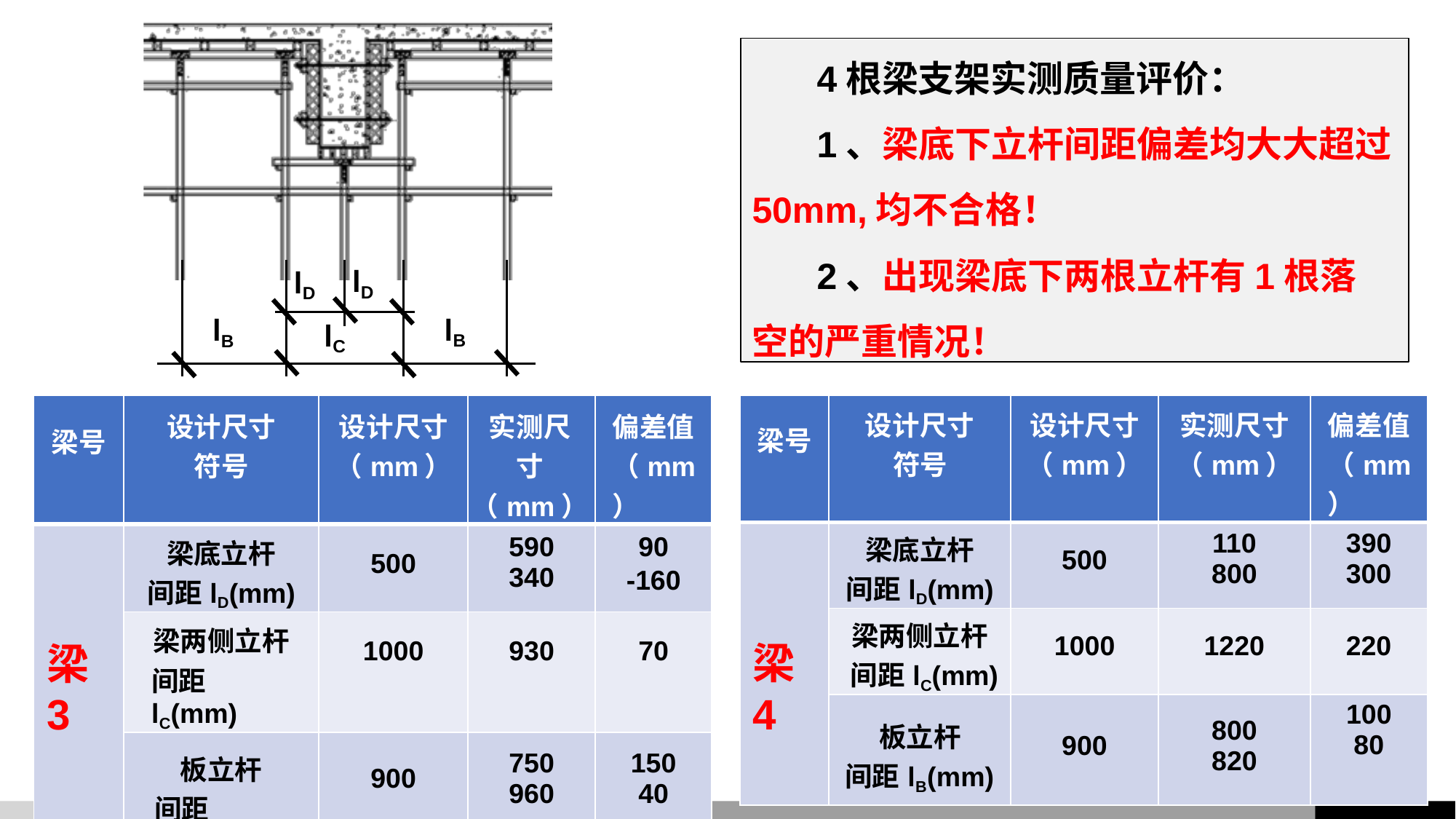

4根梁支架实测质量评价：
1、梁底下立杆间距偏差均大大超过
50mm,均不合格！
2、出现梁底下两根立杆有1根落 空的严重情况！

lD
lD

lB
lB

lC

| 梁号 | 设计尺寸 符号 | 设计尺寸 （mm） | 实测尺 寸（mm） | 偏差值 （mm） |
| --- | --- | --- | --- | --- |
| 梁3 | 梁底立杆 间距lD(mm) | 500 | 590 340 | 90 -160 |
|  | 梁两侧立杆 间距lC(mm) | 1000 | 930 | 70 |
|  | 板立杆 间距lB(mm) | 900 | 750 960 | 150 40 |
| 梁号 | 设计尺寸 符号 | 设计尺寸 （mm） | 实测尺寸 （mm） | 偏差值 （mm） |
| --- | --- | --- | --- | --- |
| 梁4 | 梁底立杆 间距lD(mm) | 500 | 110 800 | 390 300 |
|  | 梁两侧立杆 间距lC(mm) | 1000 | 1220 | 220 |
|  | 板立杆 间距lB(mm) | 900 | 800 820 | 100 80 |